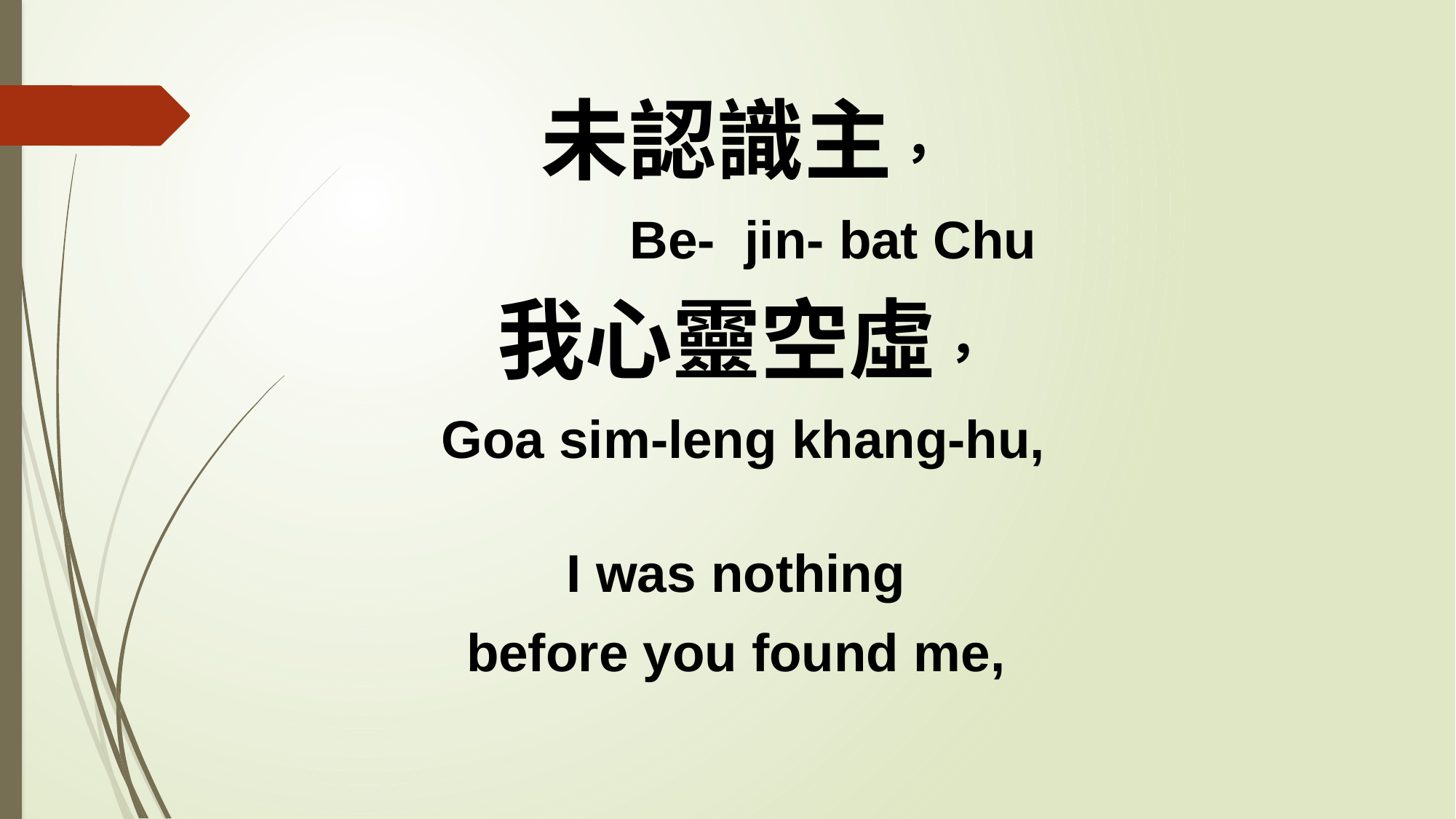

未認識主，
                         Be-  jin- bat Chu
我心靈空虛，
Goa sim-leng khang-hu,

I was nothing
before you found me,